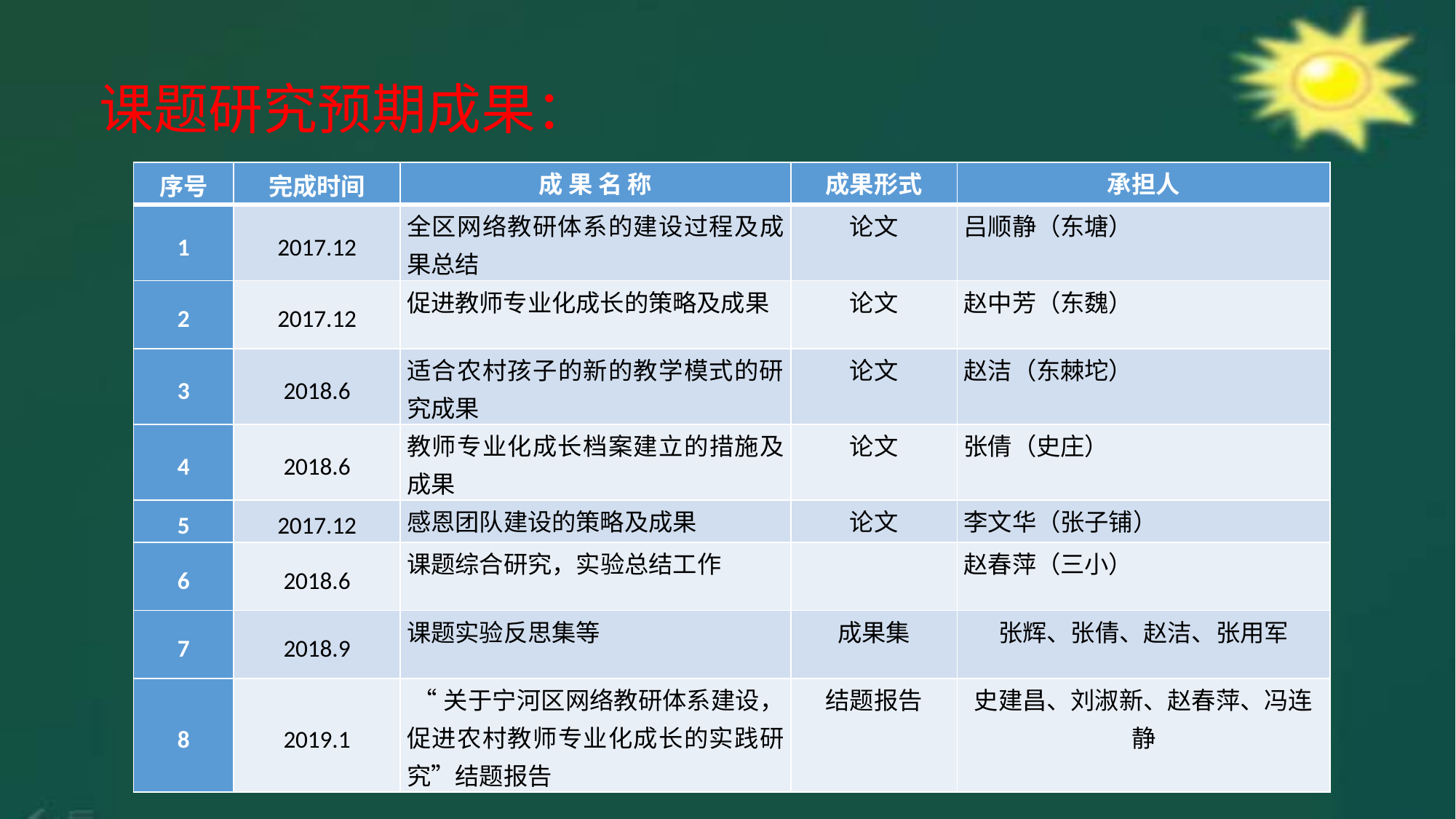

#
课题研究预期成果：
| 序号 | 完成时间 | 成 果 名 称 | 成果形式 | 承担人 |
| --- | --- | --- | --- | --- |
| 1 | 2017.12 | 全区网络教研体系的建设过程及成果总结 | 论文 | 吕顺静（东塘） |
| 2 | 2017.12 | 促进教师专业化成长的策略及成果 | 论文 | 赵中芳（东魏） |
| 3 | 2018.6 | 适合农村孩子的新的教学模式的研究成果 | 论文 | 赵洁（东棘坨） |
| 4 | 2018.6 | 教师专业化成长档案建立的措施及成果 | 论文 | 张倩（史庄） |
| 5 | 2017.12 | 感恩团队建设的策略及成果 | 论文 | 李文华（张子铺） |
| 6 | 2018.6 | 课题综合研究，实验总结工作 |  | 赵春萍（三小） |
| 7 | 2018.9 | 课题实验反思集等 | 成果集 | 张辉、张倩、赵洁、张用军 |
| 8 | 2019.1 | “关于宁河区网络教研体系建设，促进农村教师专业化成长的实践研究”结题报告 | 结题报告 | 史建昌、刘淑新、赵春萍、冯连静 |